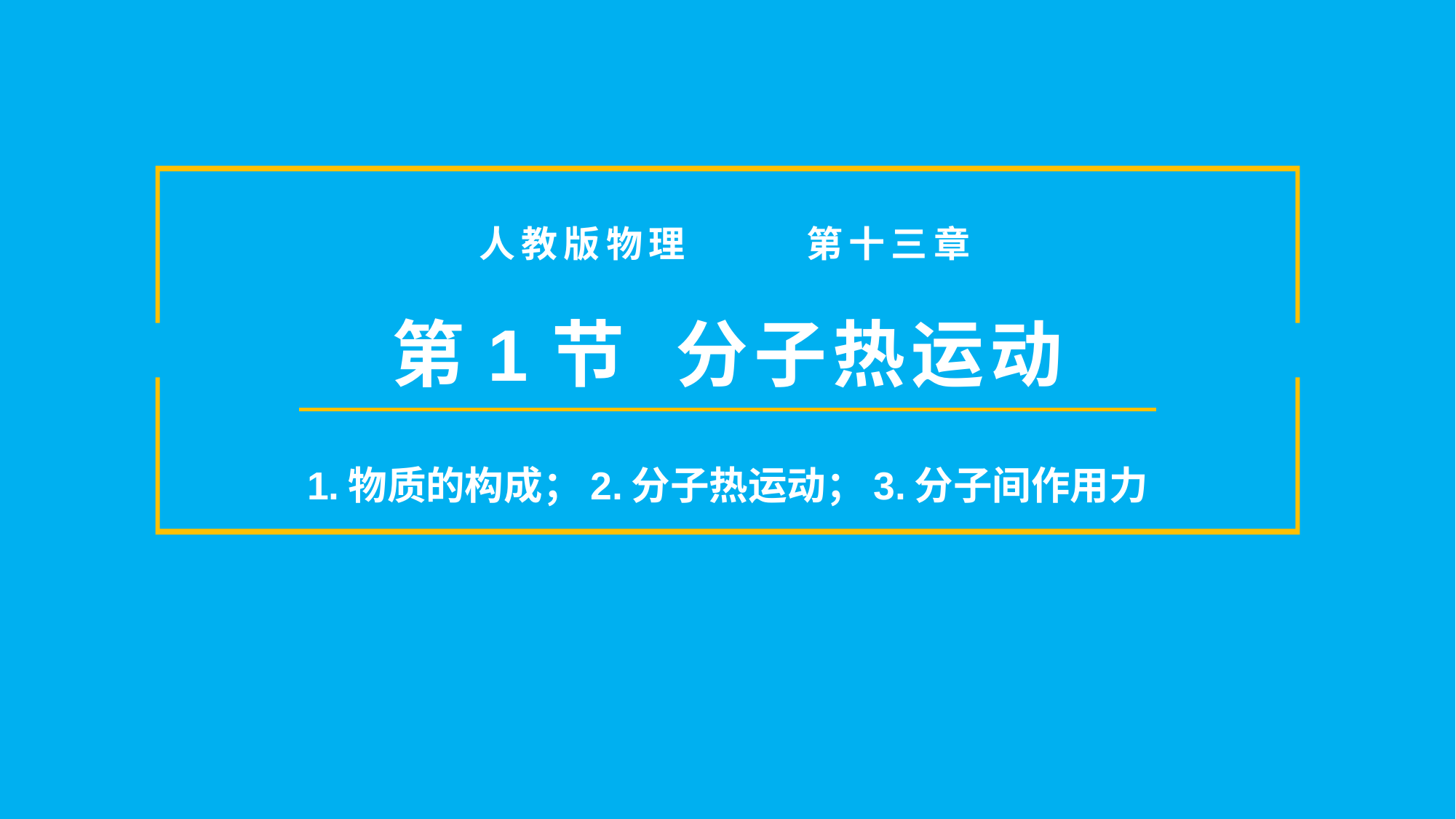

# 人教版物理		第十三章 第1节  分子热运动
1.物质的构成；2.分子热运动；3.分子间作用力